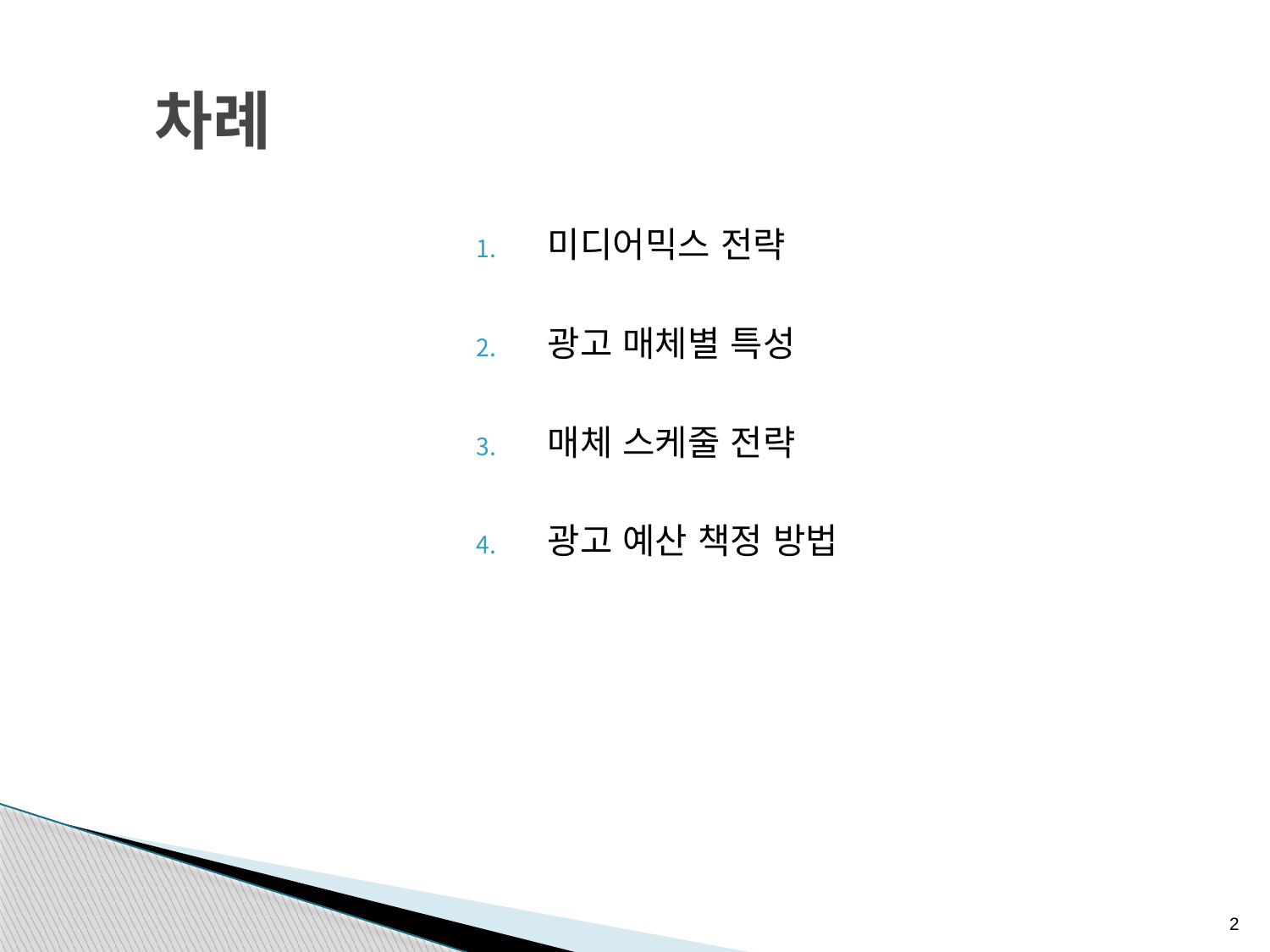

# 차례
미디어믹스 전략

광고 매체별 특성

매체 스케줄 전략

광고 예산 책정 방법
2